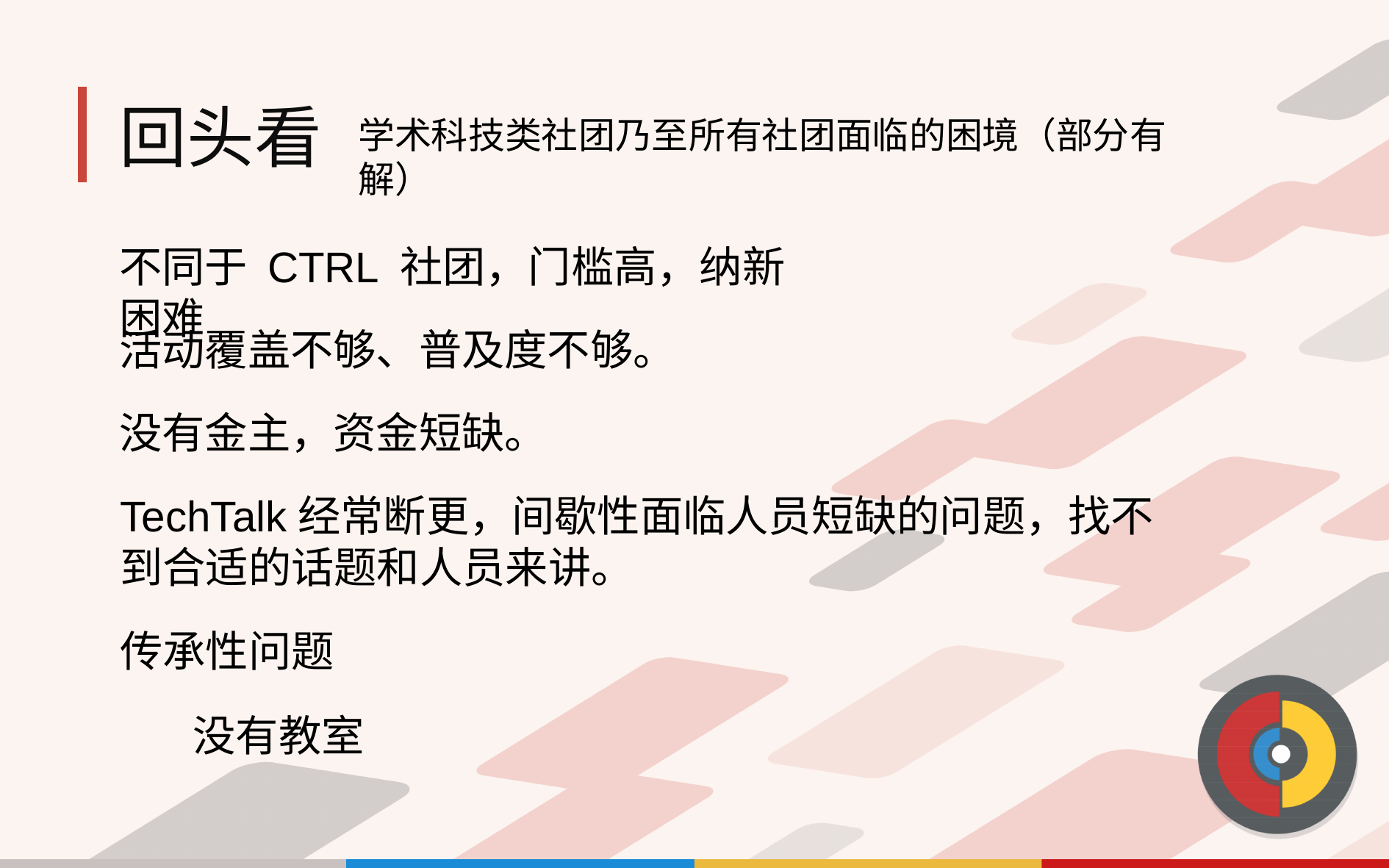

# 回头看
学术科技类社团乃至所有社团面临的困境（部分有解）
不同于 CTRL 社团，门槛高，纳新困难
活动覆盖不够、普及度不够。
没有金主，资金短缺。
TechTalk经常断更，间歇性面临人员短缺的问题，找不到合适的话题和人员来讲。
传承性问题
没有教室